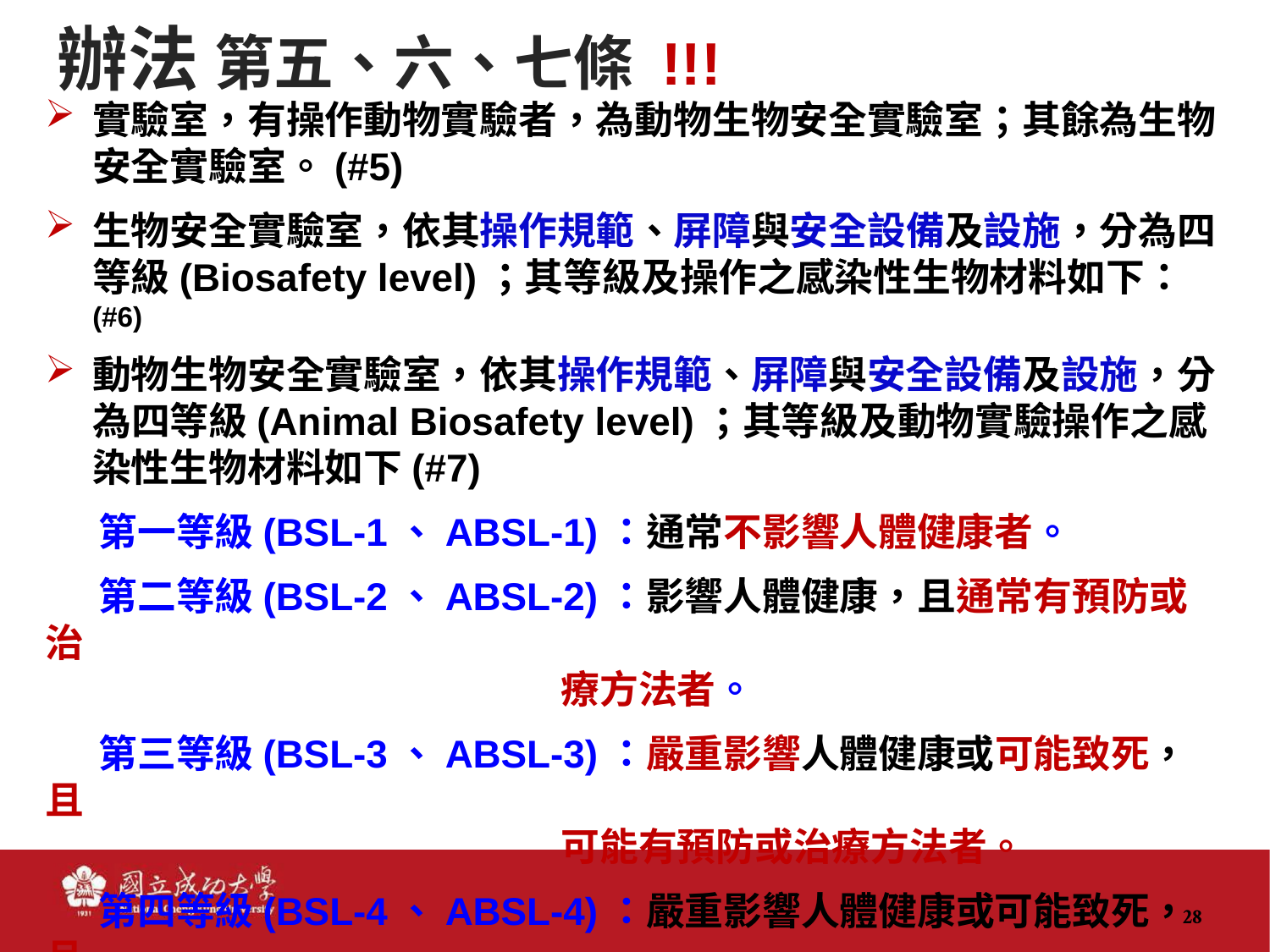

辦法 第五、六、七條 !!!
實驗室，有操作動物實驗者，為動物生物安全實驗室；其餘為生物安全實驗室。(#5)
生物安全實驗室，依其操作規範、屏障與安全設備及設施，分為四等級(Biosafety level)；其等級及操作之感染性生物材料如下：(#6)
動物生物安全實驗室，依其操作規範、屏障與安全設備及設施，分為四等級(Animal Biosafety level)；其等級及動物實驗操作之感染性生物材料如下(#7)
     第一等級(BSL-1、ABSL-1)：通常不影響人體健康者。
     第二等級(BSL-2、ABSL-2)：影響人體健康，且通常有預防或治
                                                         療方法者。
     第三等級(BSL-3、ABSL-3)：嚴重影響人體健康或可能致死，且
                                                         可能有預防或治療方法者。
     第四等級(BSL-4、ABSL-4)：嚴重影響人體健康或可能致死，且
                                                         通常無預防及治療方法者。

28